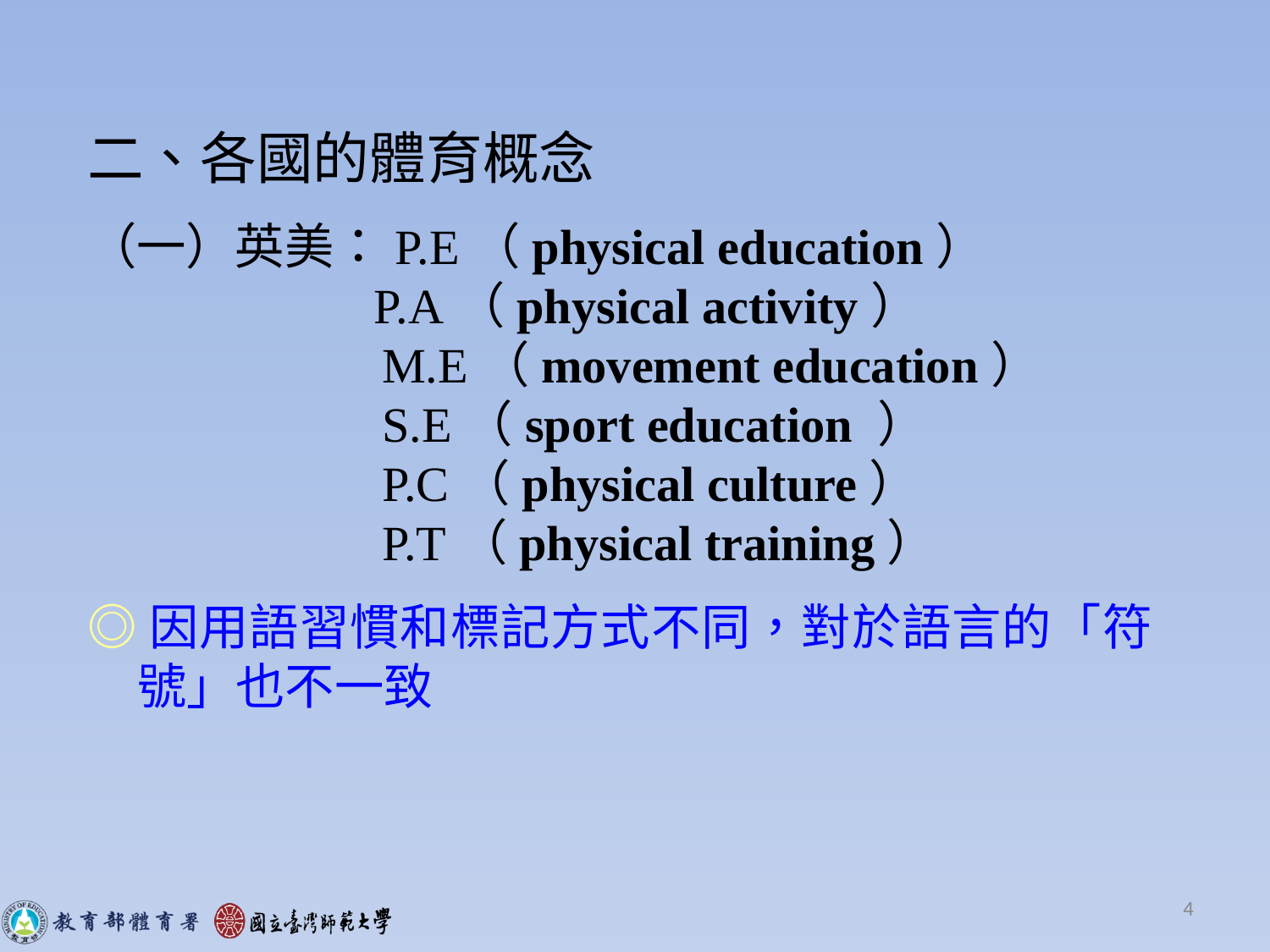

二、各國的體育概念

（一）英美：P.E（physical education）
　　                P.A（physical activity）
                        M.E（movement education）
                        S.E（sport education ）
                        P.C（physical culture）
                        P.T（physical training）

◎因用語習慣和標記方式不同，對於語言的「符號」也不一致
4